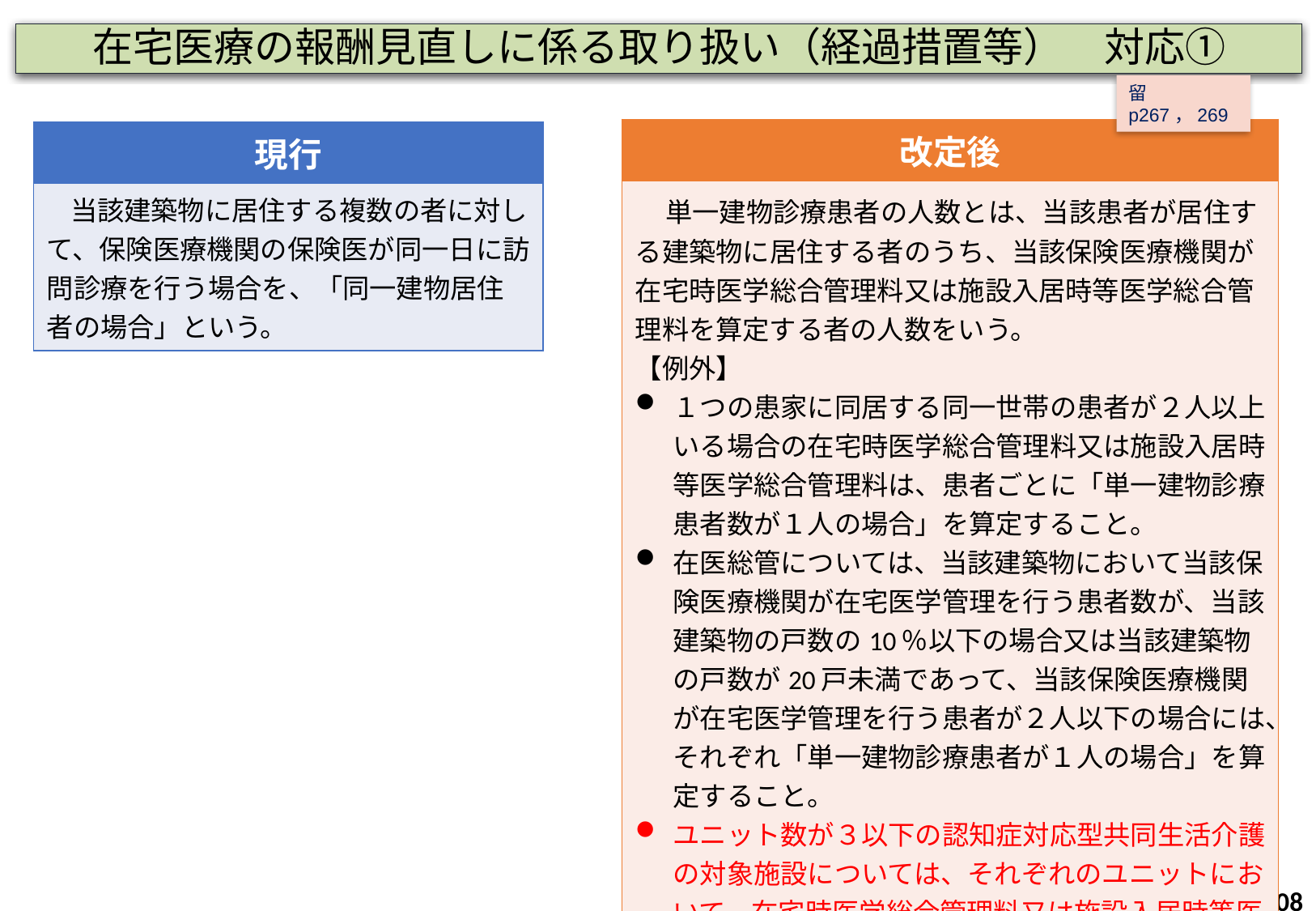

在宅医療の報酬見直しに係る取り扱い（経過措置等）　対応①
留p267，269
| 改定後 |
| --- |
| 単一建物診療患者の人数とは、当該患者が居住する建築物に居住する者のうち、当該保険医療機関が在宅時医学総合管理料又は施設入居時等医学総合管理料を算定する者の人数をいう。 【例外】 １つの患家に同居する同一世帯の患者が２人以上いる場合の在宅時医学総合管理料又は施設入居時等医学総合管理料は、患者ごとに「単一建物診療患者数が１人の場合」を算定すること。 在医総管については、当該建築物において当該保険医療機関が在宅医学管理を行う患者数が、当該建築物の戸数の10％以下の場合又は当該建築物の戸数が20戸未満であって、当該保険医療機関が在宅医学管理を行う患者が２人以下の場合には、それぞれ「単一建物診療患者が１人の場合」を算定すること。 ユニット数が３以下の認知症対応型共同生活介護の対象施設については、それぞれのユニットにおいて、在宅時医学総合管理料又は施設入居時等医学総合管理料を算定する人数を、単一建物診療患者の人数とみなすこととする。 |
| 現行 |
| --- |
| 当該建築物に居住する複数の者に対して、保険医療機関の保険医が同一日に訪問診療を行う場合を、「同一建物居住者の場合」という。 |
108